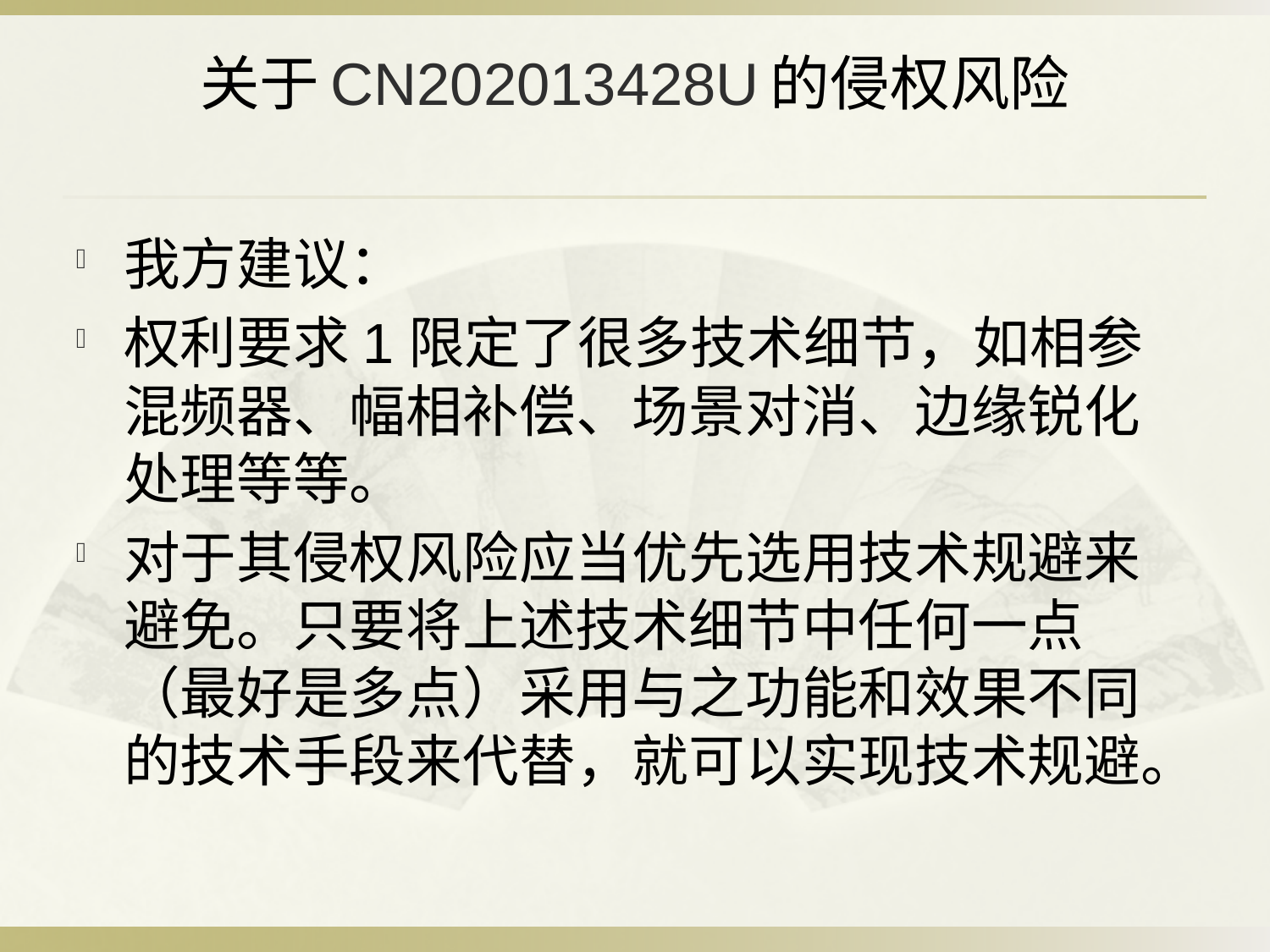

# 关于CN202013428U的侵权风险
我方建议：
权利要求1限定了很多技术细节，如相参混频器、幅相补偿、场景对消、边缘锐化处理等等。
对于其侵权风险应当优先选用技术规避来避免。只要将上述技术细节中任何一点（最好是多点）采用与之功能和效果不同的技术手段来代替，就可以实现技术规避。